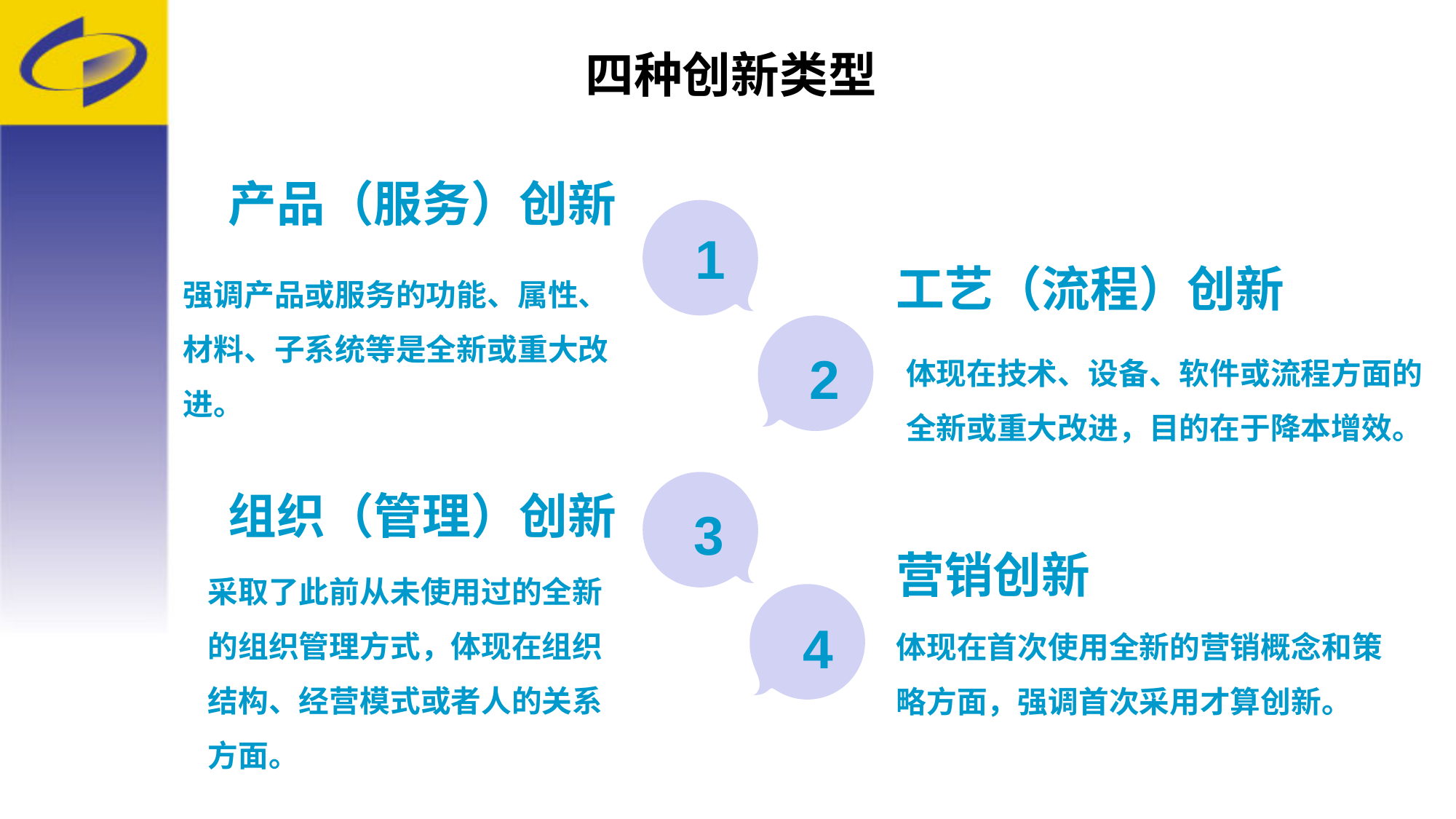

四种创新类型
产品（服务）创新

1
强调产品或服务的功能、属性、材料、子系统等是全新或重大改进。
工艺（流程）创新

2
体现在技术、设备、软件或流程方面的全新或重大改进，目的在于降本增效。

组织（管理）创新
3
营销创新
采取了此前从未使用过的全新的组织管理方式，体现在组织结构、经营模式或者人的关系方面。

体现在首次使用全新的营销概念和策略方面，强调首次采用才算创新。
4